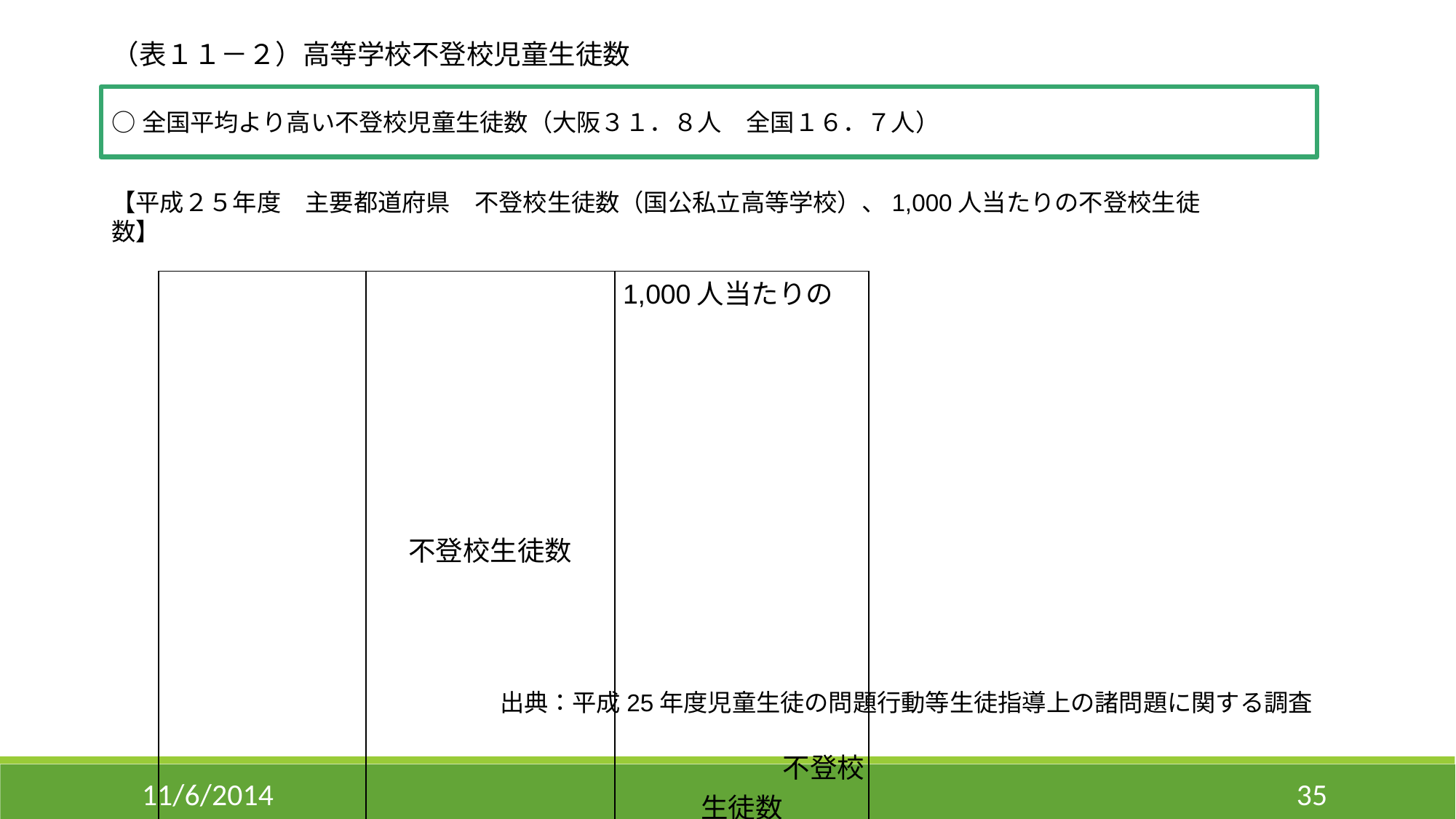

（表１１－２）高等学校不登校児童生徒数
○全国平均より高い不登校児童生徒数（大阪３１．８人　全国１６．７人）
【平成２５年度　主要都道府県　不登校生徒数（国公私立高等学校）、1,000人当たりの不登校生徒数】
|  | 不登校生徒数 | 1,000人当たりの　　　　　　　　　　　　　　　　　　　　　　　　　　　　　　　　　　　　　　　　　　　　　　　　　　　　　　　　　　　　　　　　　　　　　　　　　　　　　　　　　　　　　　　　　　　　　　　　　　　　　　　　　　不登校生徒数 |
| --- | --- | --- |
| 大阪府 | 7,428 | 31.8 |
| 東京都 | 4,781 | 15.2 |
| 神奈川県 | 3,877 | 19.0 |
| 愛知県 | 2,261 | 11.6 |
| 合計 | 55,657 | 16.7 |
出典：平成25年度児童生徒の問題行動等生徒指導上の諸問題に関する調査
11/6/2014
35